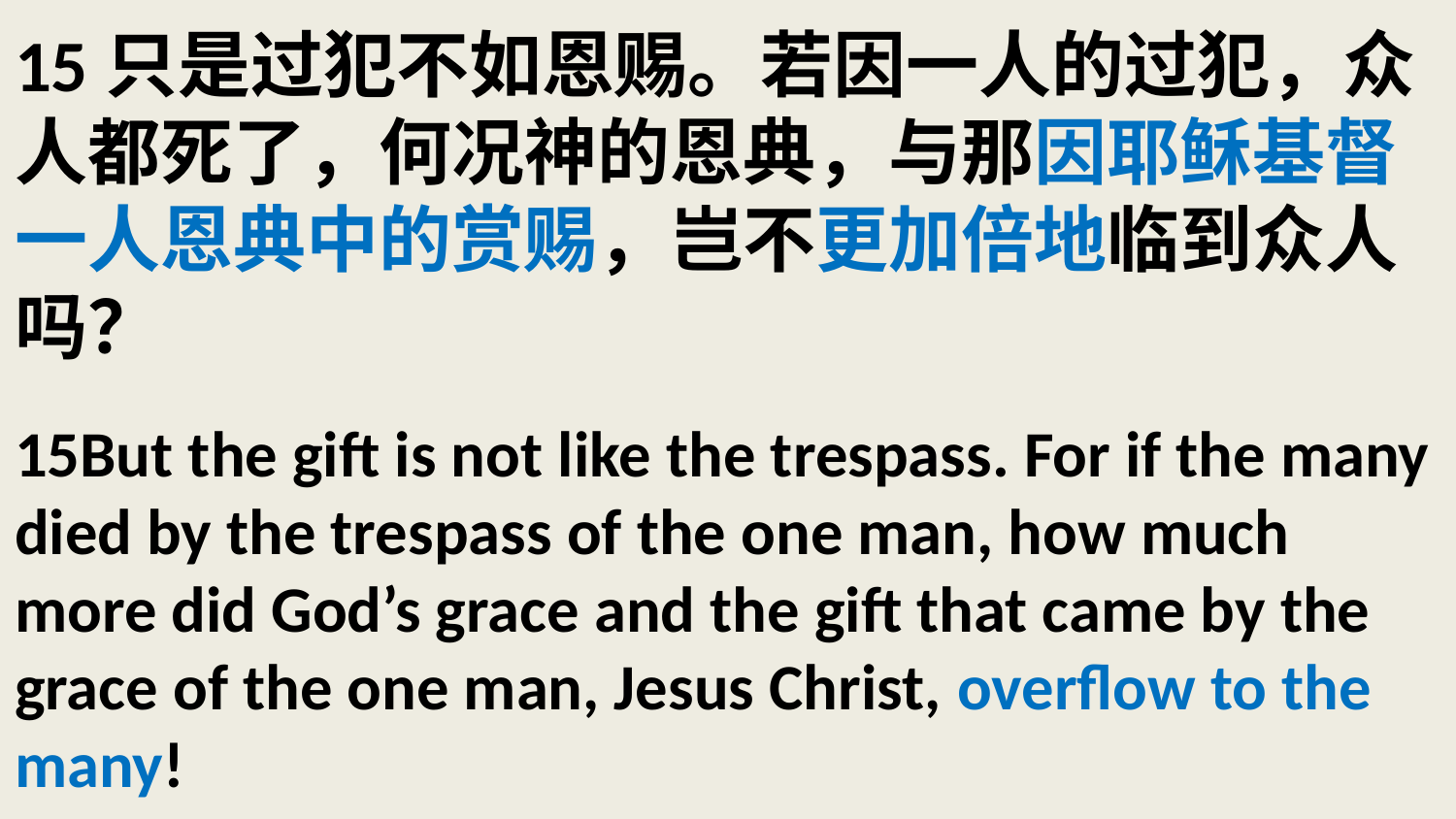

# 15只是过犯不如恩赐。若因一人的过犯，众人都死了，何况神的恩典，与那因耶稣基督一人恩典中的赏赐，岂不更加倍地临到众人吗？ 15But the gift is not like the trespass. For if the many died by the trespass of the one man, how much more did God’s grace and the gift that came by the grace of the one man, Jesus Christ, overflow to the many!